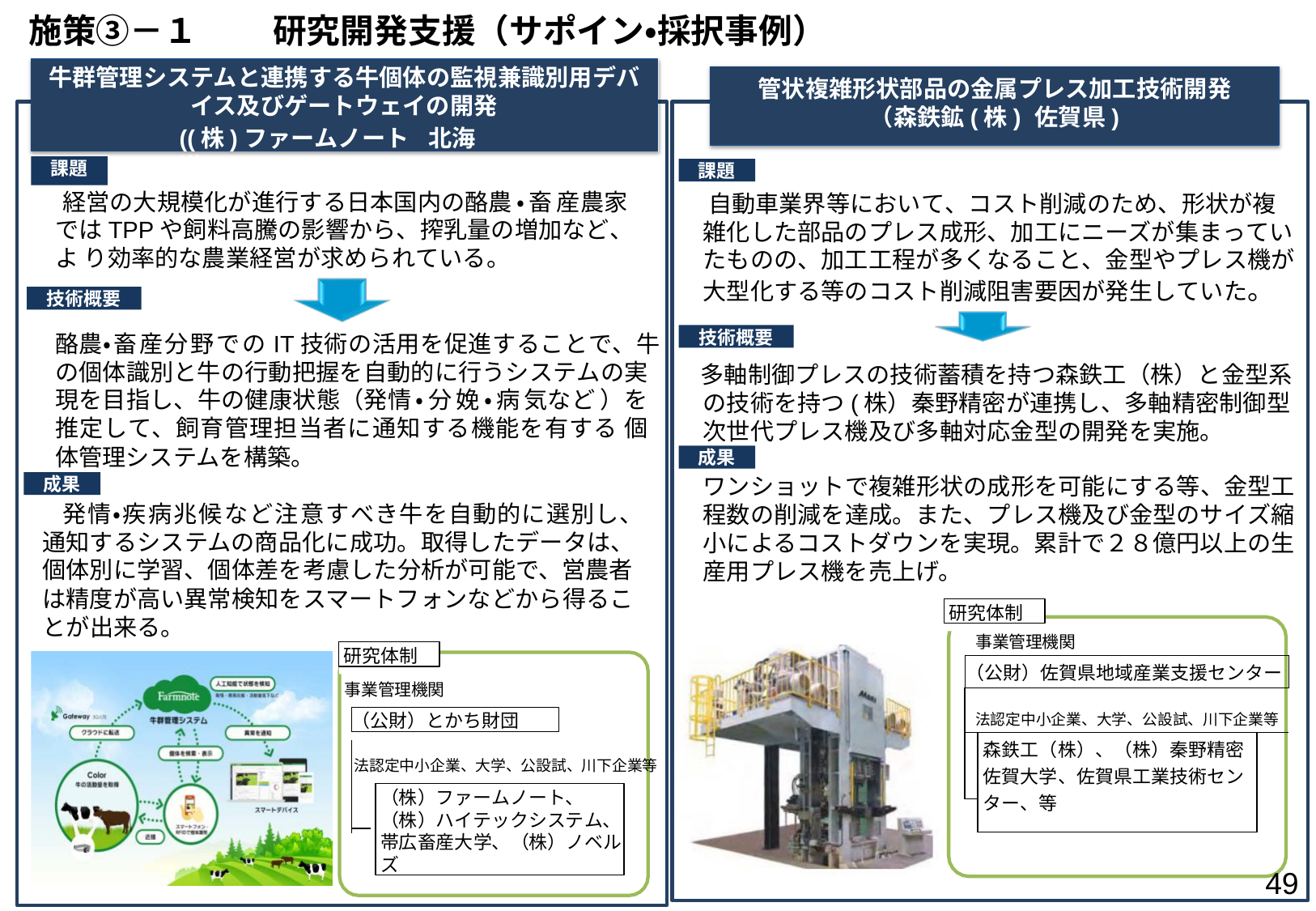

# 施策③－１	研究開発支援（サポイン・採択事例）

牛群管理システムと連携する牛個体の監視兼識別用デバ イス及びゲートウェイの開発

管状複雑形状部品の金属プレス加工技術開発
（森鉄鉱(株)	佐賀県)

((株)ファームノート	北海道)

課題

課題
経営の大規模化が進行する日本国内の酪農・畜産農家 ではTPPや飼料高騰の影響から、搾乳量の増加など、よ り効率的な農業経営が求められている。
自動車業界等において、コスト削減のため、形状が複 雑化した部品のプレス成形、加工にニーズが集まってい たものの、加工工程が多くなること、金型やプレス機が 大型化する等のコスト削減阻害要因が発生していた。

技術概要

技術概要
酪農・畜産分野でのIT技術の活用を促進することで、牛 の個体識別と牛の行動把握を自動的に行うシステムの実 現を目指し、牛の健康状態（発情・分娩・病気など ）を推定して、飼育管理担当者に通知する機能を有する 個体管理システムを構築。
多軸制御プレスの技術蓄積を持つ森鉄工（株）と金型系 の技術を持つ(株）秦野精密が連携し、多軸精密制御型 次世代プレス機及び多軸対応金型の開発を実施。
成果
ワンショットで複雑形状の成形を可能にする等、金型工 程数の削減を達成。また、プレス機及び金型のサイズ縮 小によるコストダウンを実現。累計で２８億円以上の生 産用プレス機を売上げ。
成果
発情・疾病兆候など注意すべき牛を自動的に選別し、 通知するシステムの商品化に成功。取得したデータは、 個体別に学習、個体差を考慮した分析が可能で、営農者
は精度が高い異常検知をスマートフォンなどから得るこ

研究体制
とが出来る。

事業管理機関

研究体制

| （公財）佐賀県地域産業支援センター |  |  |
| --- | --- | --- |
| 法認定中小企業、大学、公設試、川下企業等 |  |  |
|  | 森鉄工（株）、（株）秦野精密 佐賀大学、佐賀県工業技術セン ター、等 |  |
|  |  |  |
事業管理機関
（公財）とかち財団

法認定中小企業、大学、公設試、川下企業等
（株）ファームノート、
（株）ハイテックシステム、 帯広畜産大学、（株）ノベル ズ

49